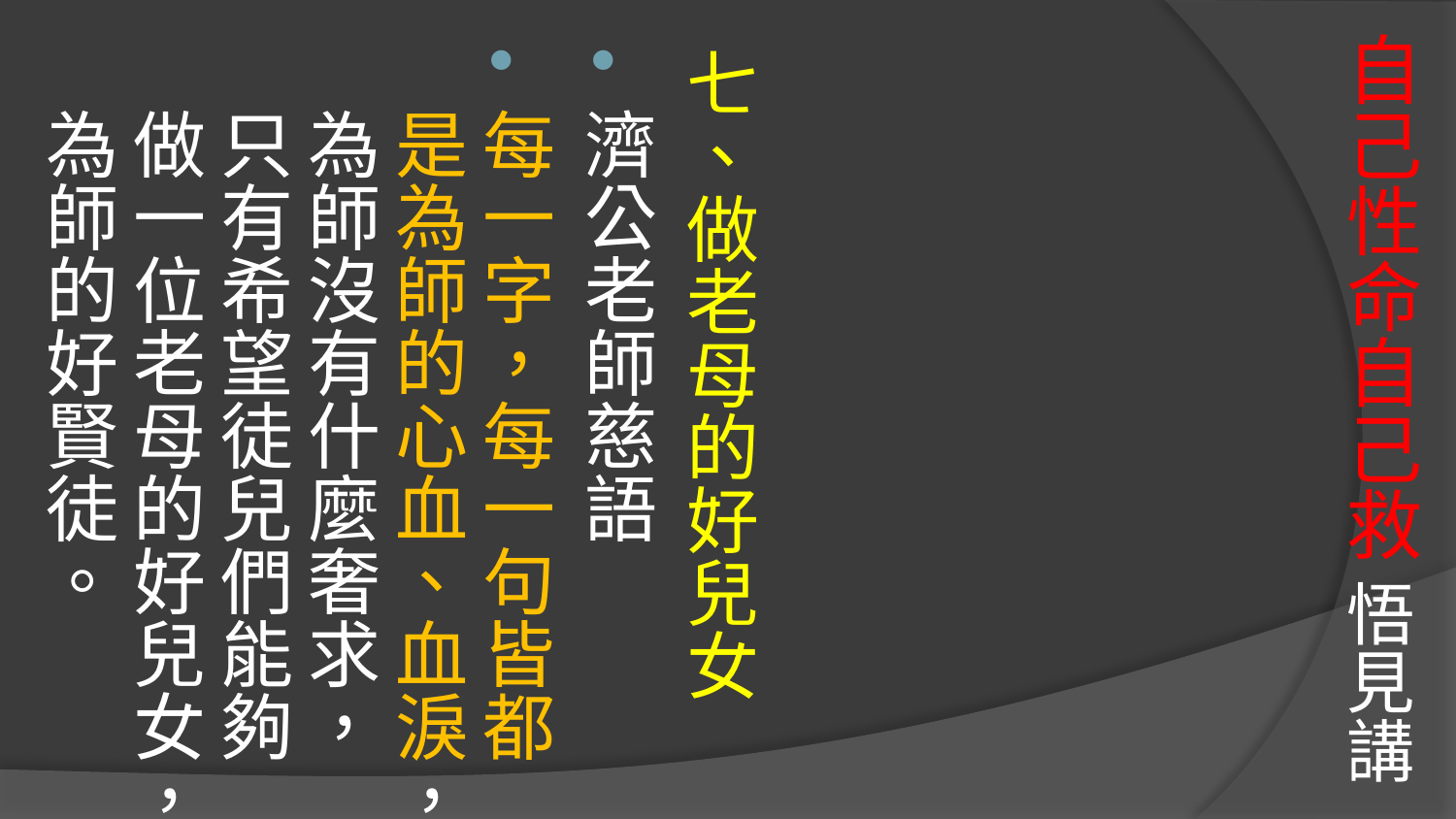

# 自己性命自己救 悟見講
七、做老母的好兒女
濟公老師慈語
每一字，每一句皆都是為師的心血、血淚，為師沒有什麼奢求，只有希望徒兒們能夠做一位老母的好兒女，為師的好賢徒。